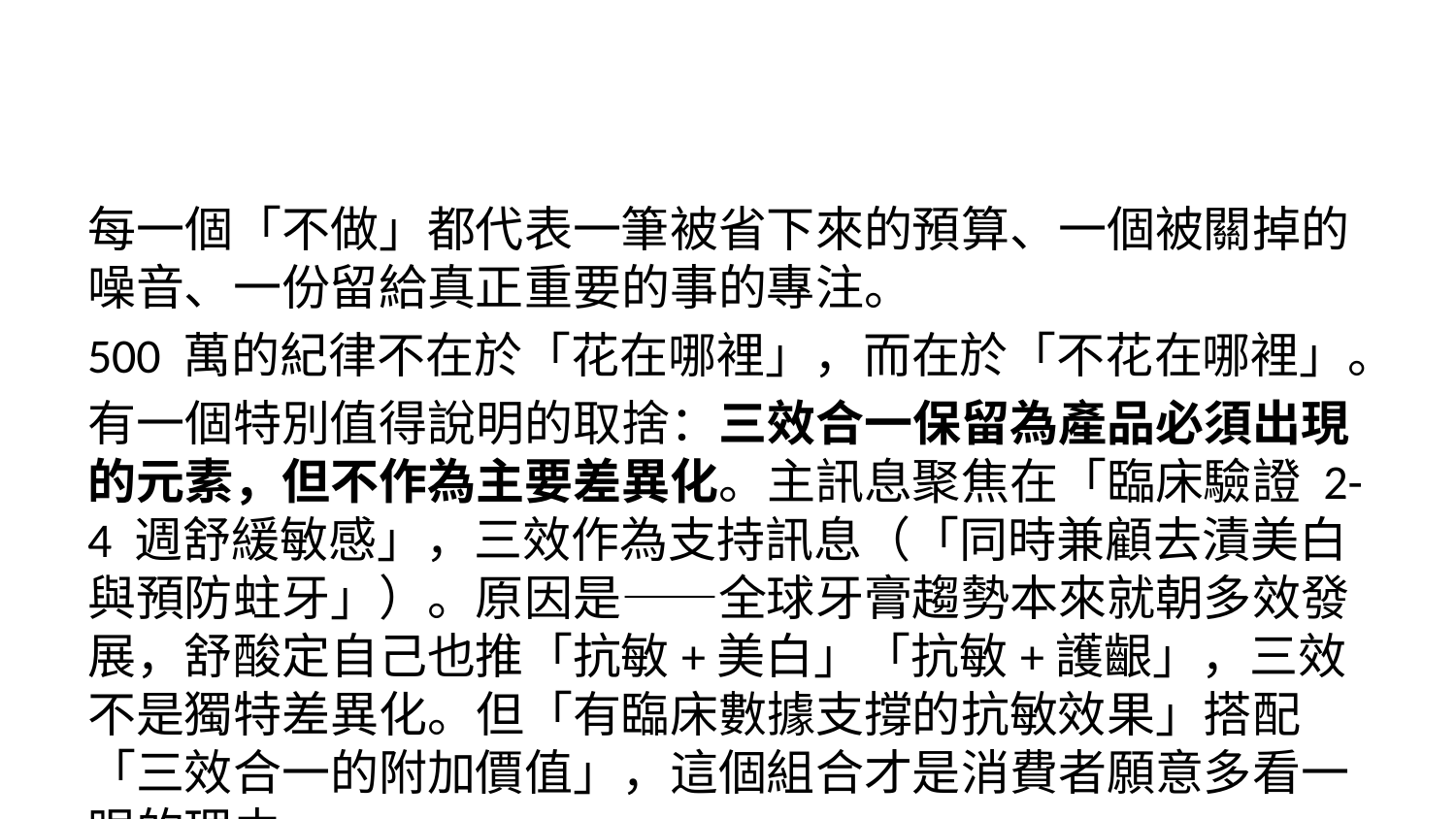

每一個「不做」都代表一筆被省下來的預算、一個被關掉的噪音、一份留給真正重要的事的專注。
500 萬的紀律不在於「花在哪裡」，而在於「不花在哪裡」。
有一個特別值得說明的取捨：三效合一保留為產品必須出現的元素，但不作為主要差異化。主訊息聚焦在「臨床驗證 2-4 週舒緩敏感」，三效作為支持訊息（「同時兼顧去漬美白與預防蛀牙」）。原因是——全球牙膏趨勢本來就朝多效發展，舒酸定自己也推「抗敏+美白」「抗敏+護齦」，三效不是獨特差異化。但「有臨床數據支撐的抗敏效果」搭配「三效合一的附加價值」，這個組合才是消費者願意多看一眼的理由。